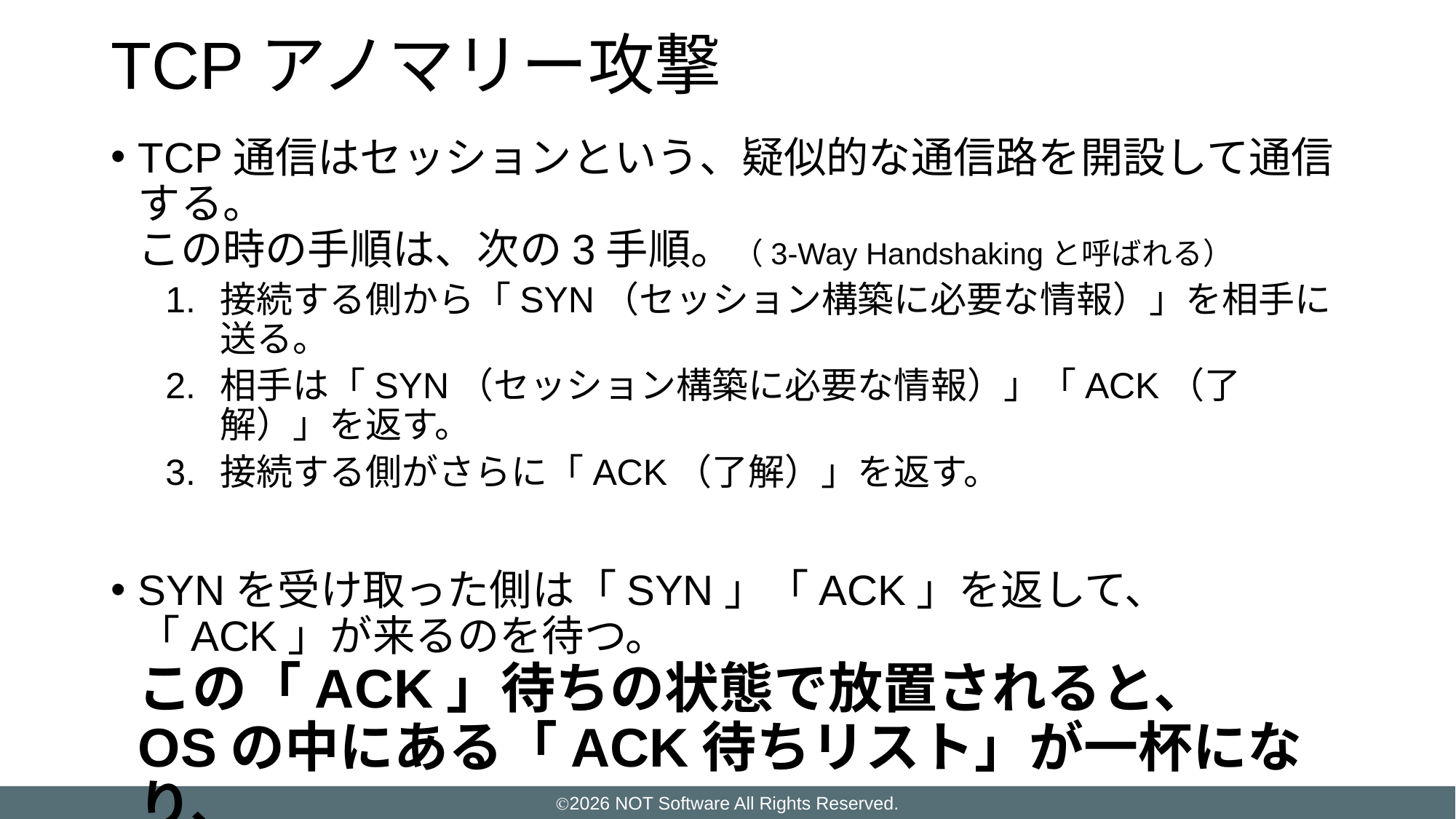

# TCPアノマリー攻撃
TCP通信はセッションという、疑似的な通信路を開設して通信する。
この時の手順は、次の3手順。（3-Way Handshakingと呼ばれる）
接続する側から「SYN（セッション構築に必要な情報）」を相手に送る。
相手は「SYN（セッション構築に必要な情報）」「ACK（了解）」を返す。
接続する側がさらに「ACK（了解）」を返す。

SYNを受け取った側は「SYN」「ACK」を返して、「ACK」が来るのを待つ。
この「ACK」待ちの状態で放置されると、
OSの中にある「ACK待ちリスト」が一杯になり、
新たなTCP接続を受付できなくなるという手口。